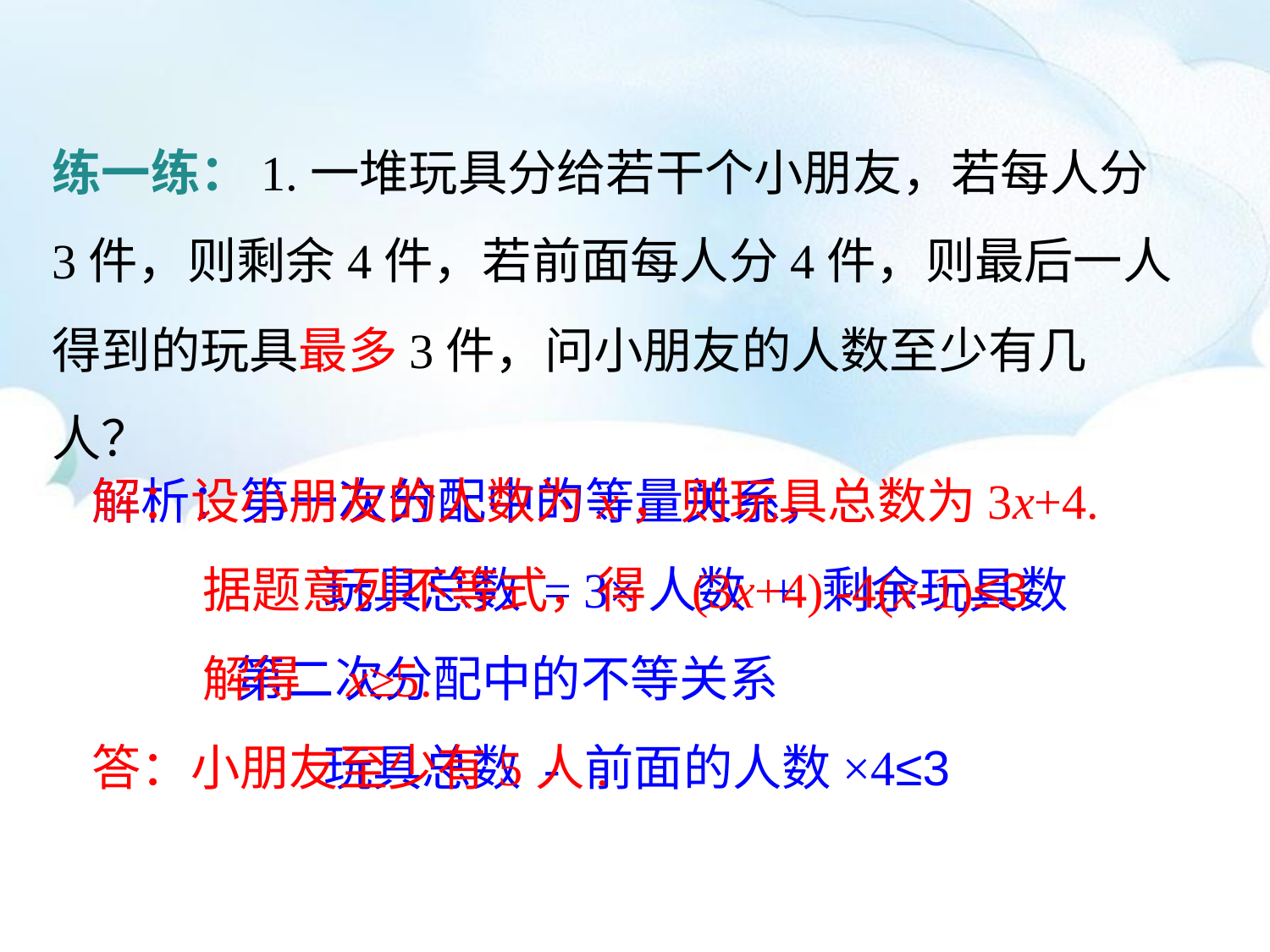

练一练：1.一堆玩具分给若干个小朋友，若每人分3件，则剩余4件，若前面每人分4件，则最后一人得到的玩具最多3件，问小朋友的人数至少有几人？
解析：第一次分配中的等量关系，
                    玩具总数 = 3×人数 + 剩余玩具数
            第二次分配中的不等关系
                    玩具总数 - 前面的人数×4≤3
解：设小朋友的人数为x，则玩具总数为3x+4.
         据题意列不等式，得   (3x+4) -4(x-1)≤3
         解得   x≥5.
答：小朋友至少有5人.